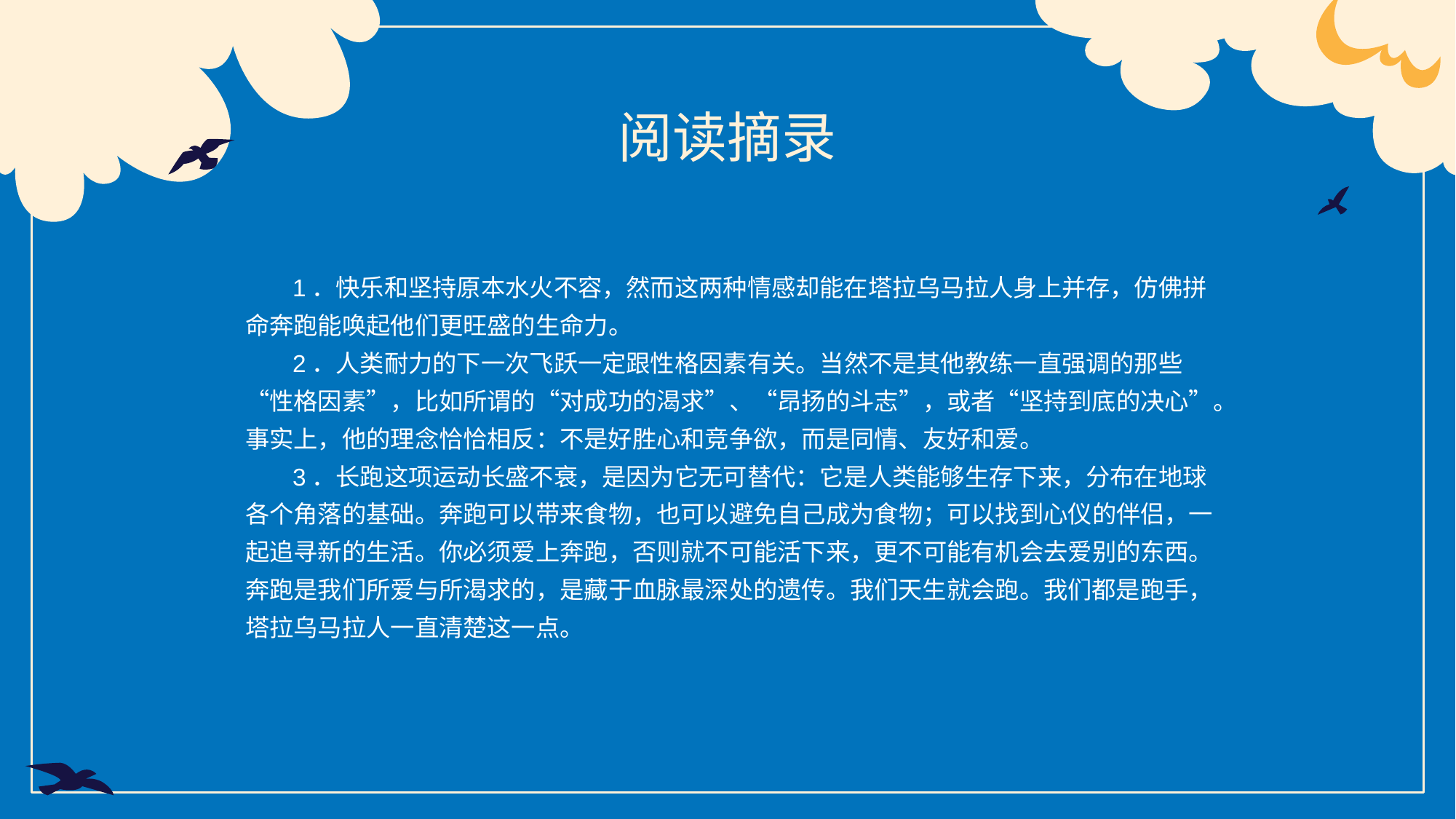

# 阅读摘录

       1．快乐和坚持原本水火不容，然而这两种情感却能在塔拉乌马拉人身上并存，仿佛拼命奔跑能唤起他们更旺盛的生命力。
       2．人类耐力的下一次飞跃一定跟性格因素有关。当然不是其他教练一直强调的那些“性格因素”，比如所谓的“对成功的渴求”、“昂扬的斗志”，或者“坚持到底的决心”。事实上，他的理念恰恰相反：不是好胜心和竞争欲，而是同情、友好和爱。
       3．长跑这项运动长盛不衰，是因为它无可替代：它是人类能够生存下来，分布在地球各个角落的基础。奔跑可以带来食物，也可以避免自己成为食物；可以找到心仪的伴侣，一起追寻新的生活。你必须爱上奔跑，否则就不可能活下来，更不可能有机会去爱别的东西。奔跑是我们所爱与所渴求的，是藏于血脉最深处的遗传。我们天生就会跑。我们都是跑手，塔拉乌马拉人一直清楚这一点。